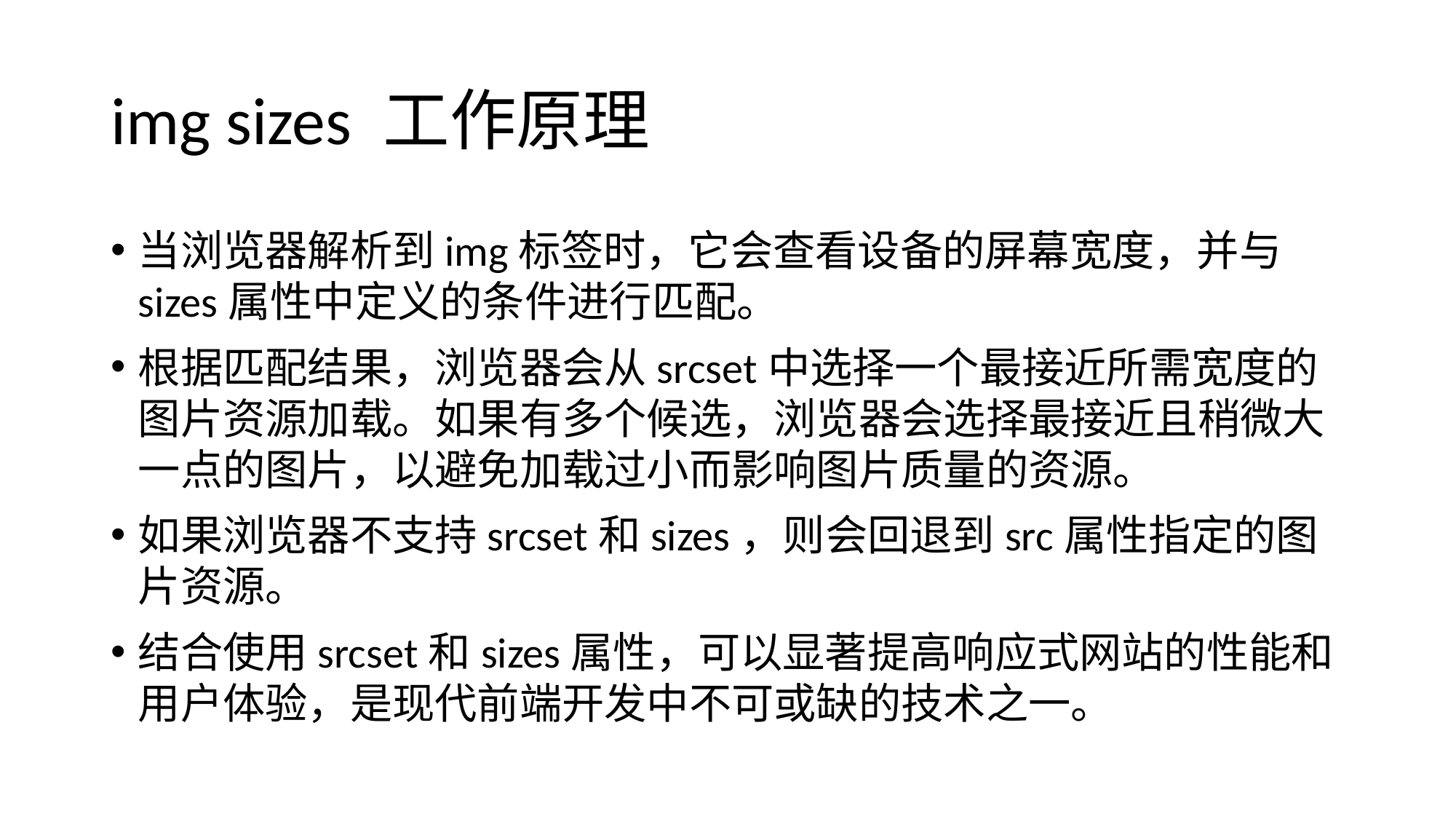

# img sizes 工作原理
当浏览器解析到img标签时，它会查看设备的屏幕宽度，并与sizes属性中定义的条件进行匹配。
根据匹配结果，浏览器会从srcset中选择一个最接近所需宽度的图片资源加载。如果有多个候选，浏览器会选择最接近且稍微大一点的图片，以避免加载过小而影响图片质量的资源。
如果浏览器不支持srcset和sizes，则会回退到src属性指定的图片资源。
结合使用srcset和sizes属性，可以显著提高响应式网站的性能和用户体验，是现代前端开发中不可或缺的技术之一。